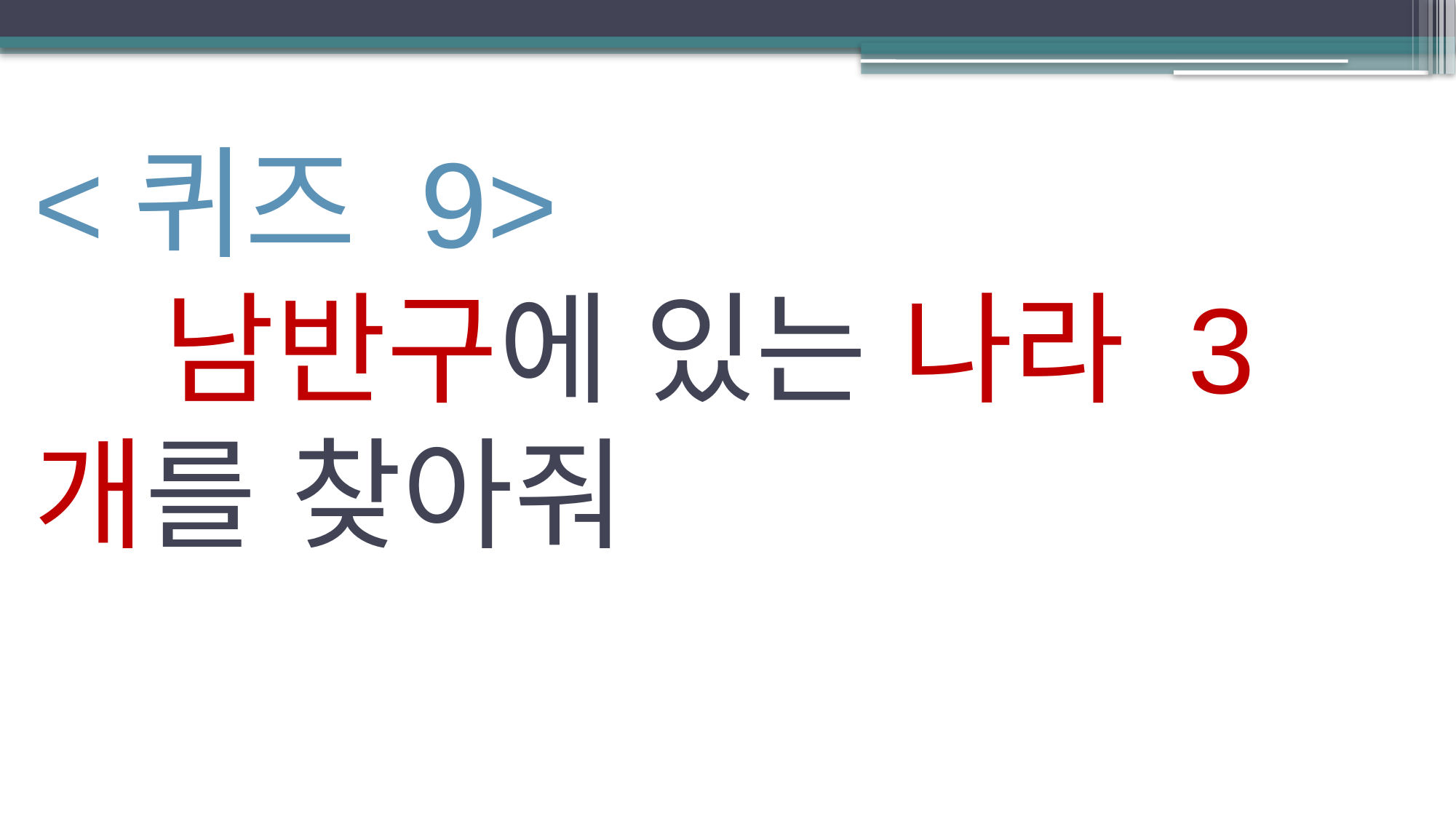

# <퀴즈 9> 남반구에 있는 나라 3개를 찾아줘